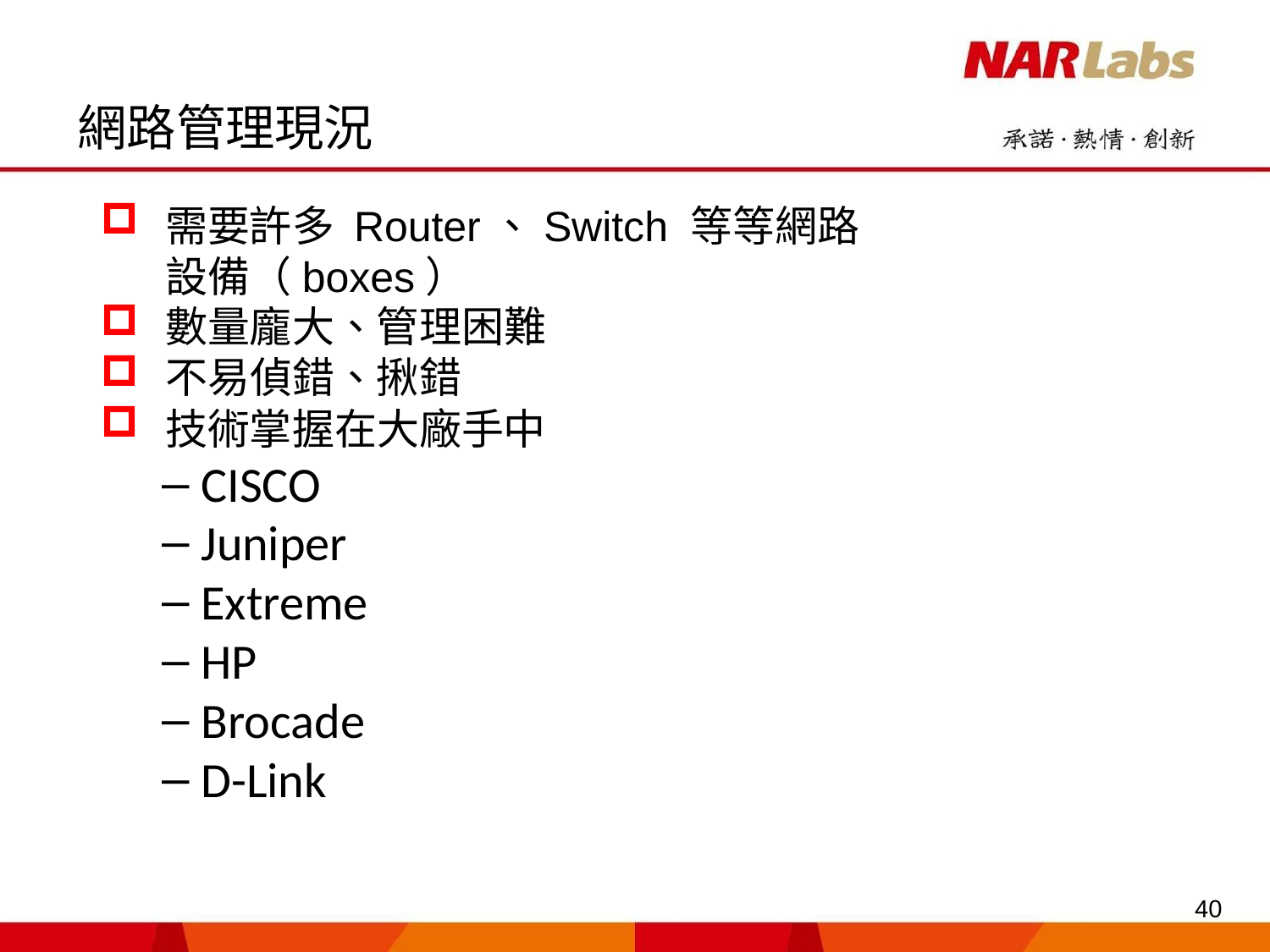

# 網路管理現況

需要許多 Router、Switch 等等網路設備（boxes）
數量龐大、管理困難
不易偵錯、揪錯
技術掌握在大廠手中
 CISCO
 Juniper
 Extreme
 HP
 Brocade
 D-Link
40